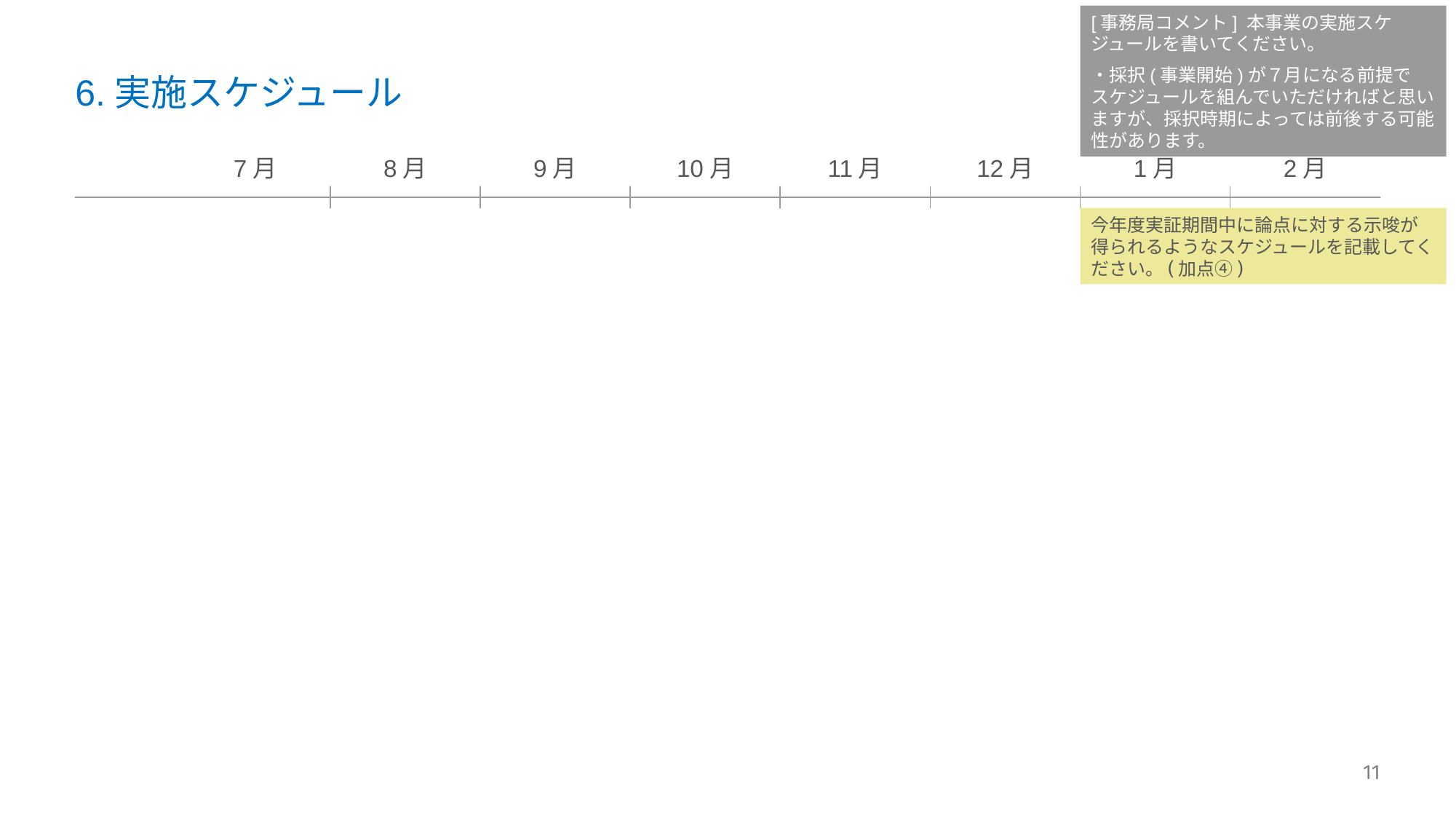

[事務局コメント] 本事業の実施スケジュールを書いてください。
・採択(事業開始)が７月になる前提で
スケジュールを組んでいただければと思いますが、採択時期によっては前後する可能性があります。
# 6.実施スケジュール
7月
8月
9月
10月
11月
12月
1月
2月
今年度実証期間中に論点に対する示唆が得られるようなスケジュールを記載してください。(加点④)